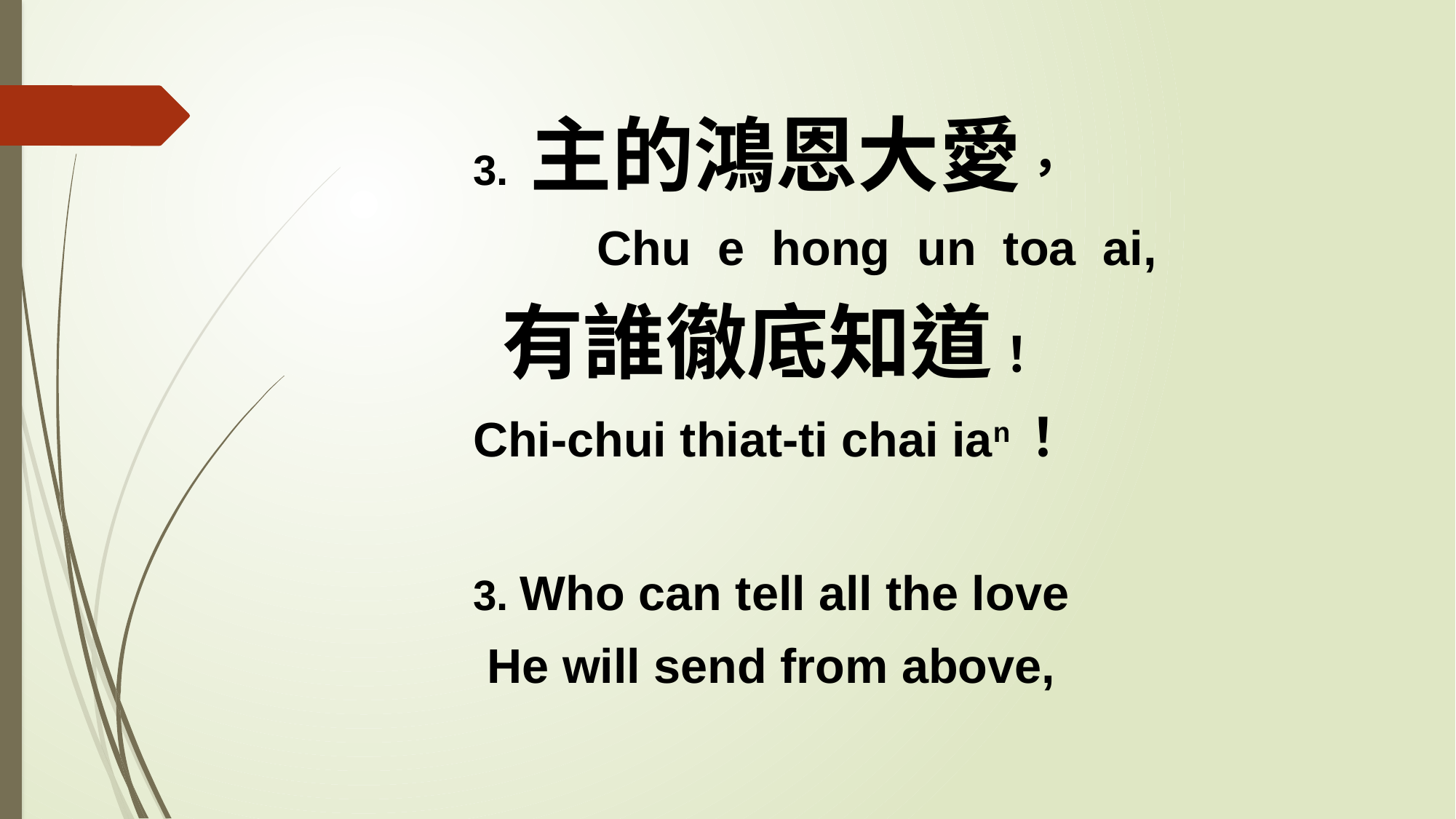

3. 主的鴻恩大愛，
                            Chu  e  hong  un  toa  ai,
有誰徹底知道！
Chi-chui thiat-ti chai ian！

3. Who can tell all the love
He will send from above,